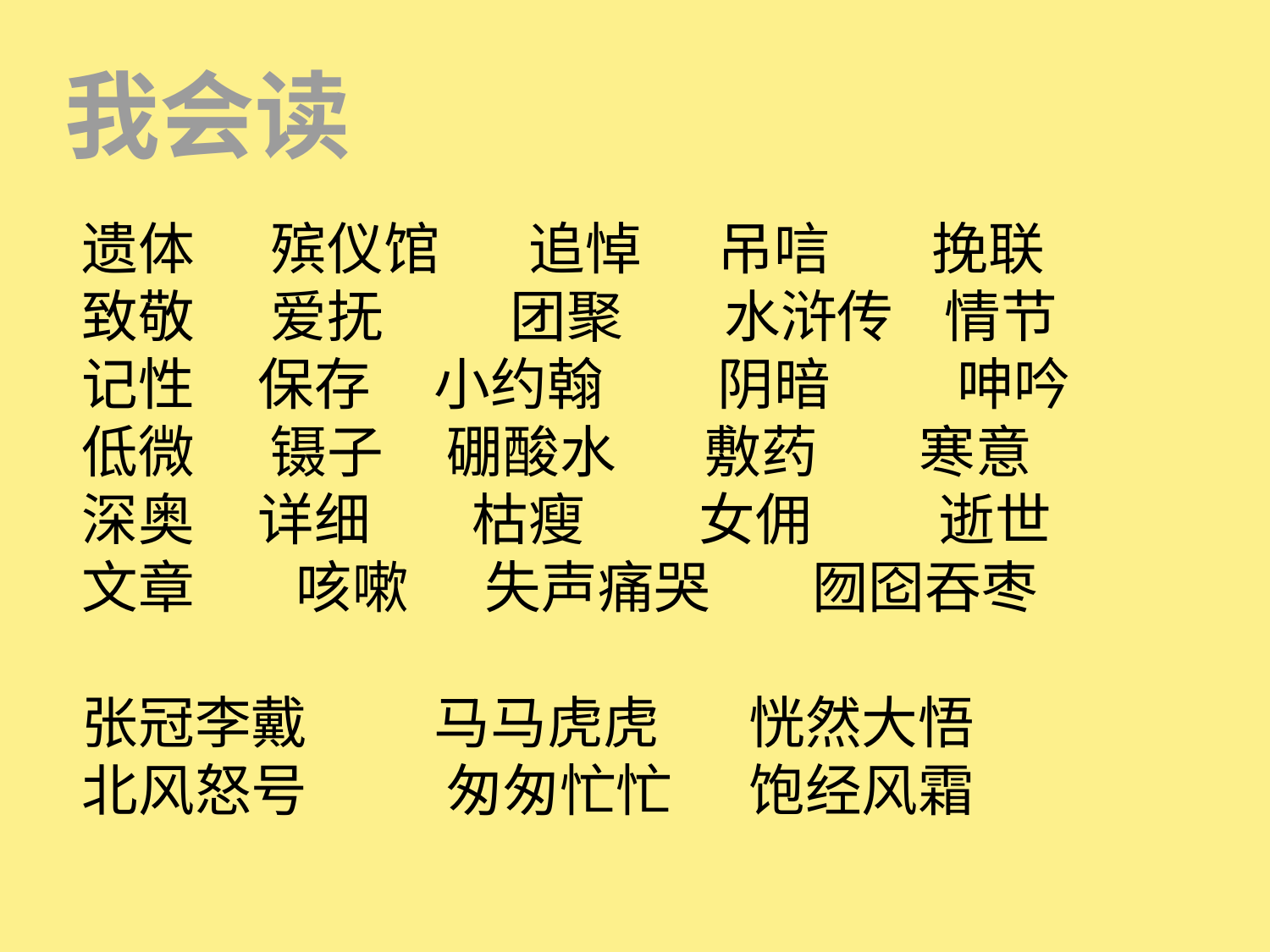

我会读
遗体      殡仪馆       追悼      吊唁        挽联
致敬      爱抚          团聚        水浒传    情节
记性     保存     小约翰         阴暗          呻吟
低微      镊子     硼酸水       敷药        寒意
深奥     详细        枯瘦         女佣          逝世
文章        咳嗽      失声痛哭        囫囵吞枣
张冠李戴          马马虎虎       恍然大悟
北风怒号           匆匆忙忙      饱经风霜